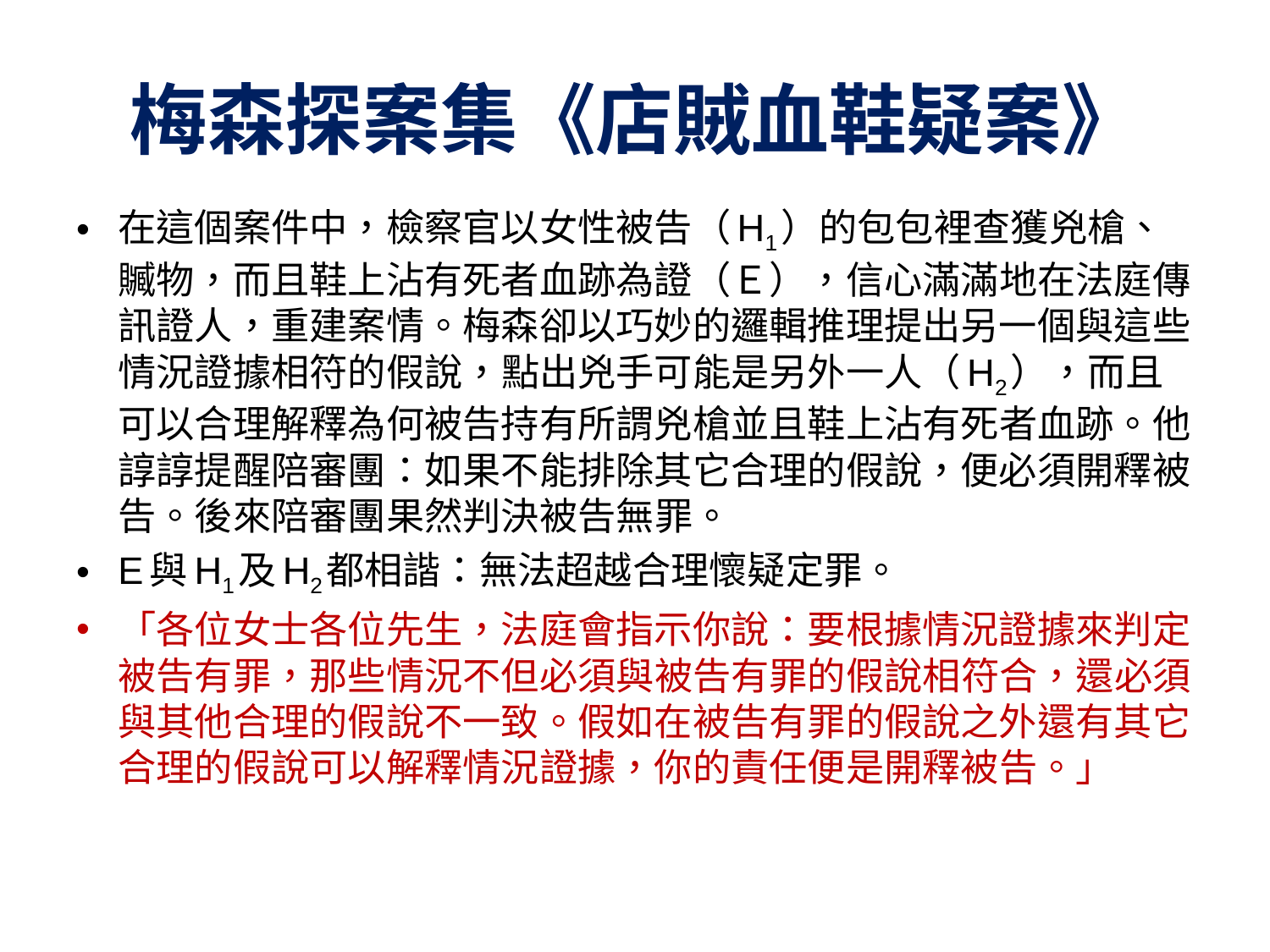

# 梅森探案集《店賊血鞋疑案》
在這個案件中，檢察官以女性被告（H1）的包包裡查獲兇槍、贓物，而且鞋上沾有死者血跡為證（Ｅ），信心滿滿地在法庭傳訊證人，重建案情。梅森卻以巧妙的邏輯推理提出另一個與這些情況證據相符的假說，點出兇手可能是另外一人（H2），而且可以合理解釋為何被告持有所謂兇槍並且鞋上沾有死者血跡。他諄諄提醒陪審團：如果不能排除其它合理的假說，便必須開釋被告。後來陪審團果然判決被告無罪。
E與H1及H2都相諧：無法超越合理懷疑定罪。
「各位女士各位先生，法庭會指示你說：要根據情況證據來判定被告有罪，那些情況不但必須與被告有罪的假說相符合，還必須與其他合理的假說不一致。假如在被告有罪的假說之外還有其它合理的假說可以解釋情況證據，你的責任便是開釋被告。」